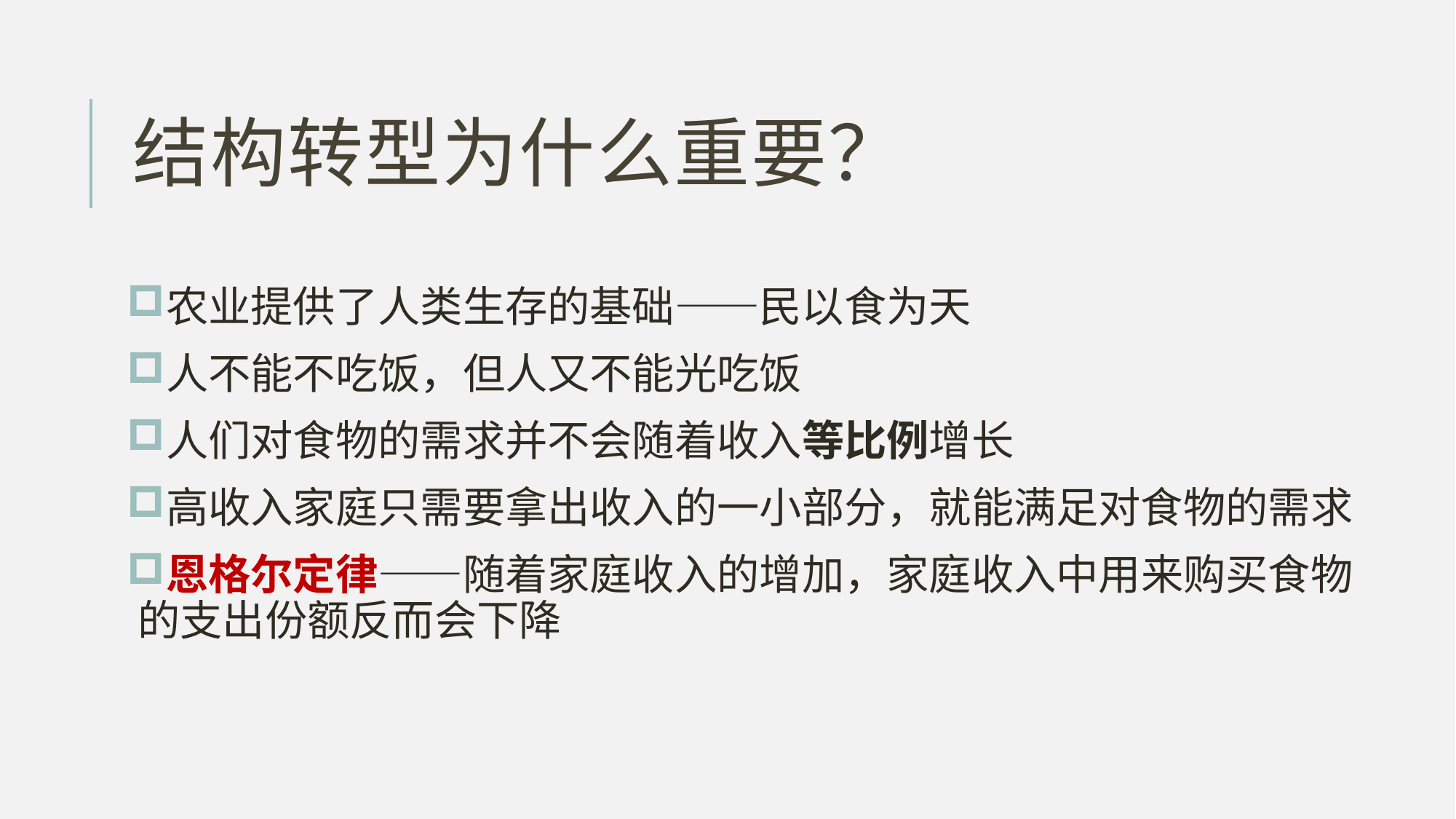

# 结构转型为什么重要？
农业提供了人类生存的基础——民以食为天
人不能不吃饭，但人又不能光吃饭
人们对食物的需求并不会随着收入等比例增长
高收入家庭只需要拿出收入的一小部分，就能满足对食物的需求
恩格尔定律——随着家庭收入的增加，家庭收入中用来购买食物的支出份额反而会下降